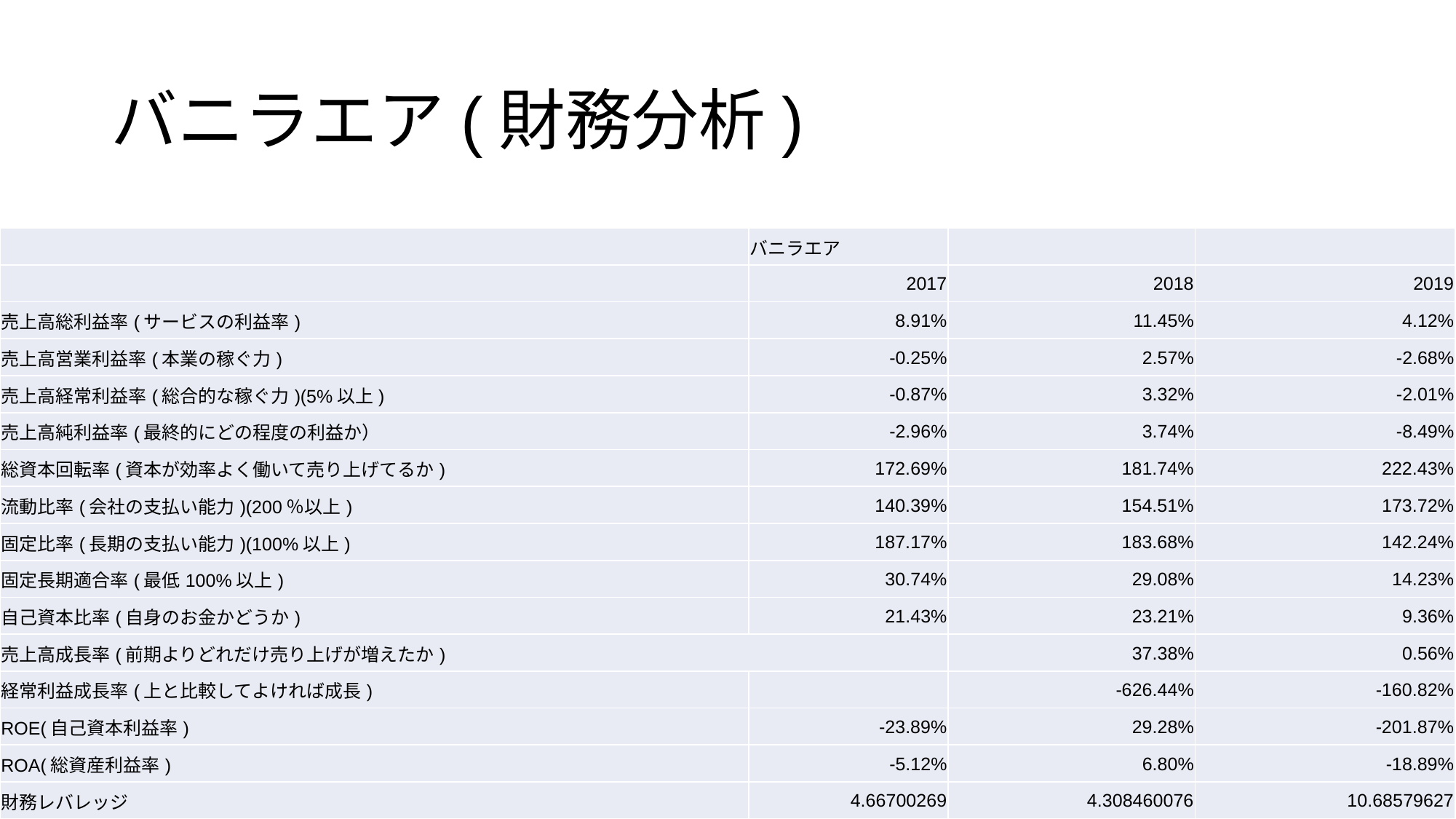

# バニラエア(財務分析)
|  | バニラエア |  |  |
| --- | --- | --- | --- |
|  | 2017 | 2018 | 2019 |
| 売上高総利益率(サービスの利益率) | 8.91% | 11.45% | 4.12% |
| 売上高営業利益率(本業の稼ぐ力) | -0.25% | 2.57% | -2.68% |
| 売上高経常利益率(総合的な稼ぐ力)(5%以上) | -0.87% | 3.32% | -2.01% |
| 売上高純利益率(最終的にどの程度の利益か） | -2.96% | 3.74% | -8.49% |
| 総資本回転率(資本が効率よく働いて売り上げてるか) | 172.69% | 181.74% | 222.43% |
| 流動比率(会社の支払い能力)(200％以上) | 140.39% | 154.51% | 173.72% |
| 固定比率(長期の支払い能力)(100%以上) | 187.17% | 183.68% | 142.24% |
| 固定長期適合率(最低100%以上) | 30.74% | 29.08% | 14.23% |
| 自己資本比率(自身のお金かどうか) | 21.43% | 23.21% | 9.36% |
| 売上高成長率(前期よりどれだけ売り上げが増えたか) |  | 37.38% | 0.56% |
| 経常利益成長率(上と比較してよければ成長) |  | -626.44% | -160.82% |
| ROE(自己資本利益率) | -23.89% | 29.28% | -201.87% |
| ROA(総資産利益率) | -5.12% | 6.80% | -18.89% |
| 財務レバレッジ | 4.66700269 | 4.308460076 | 10.68579627 |